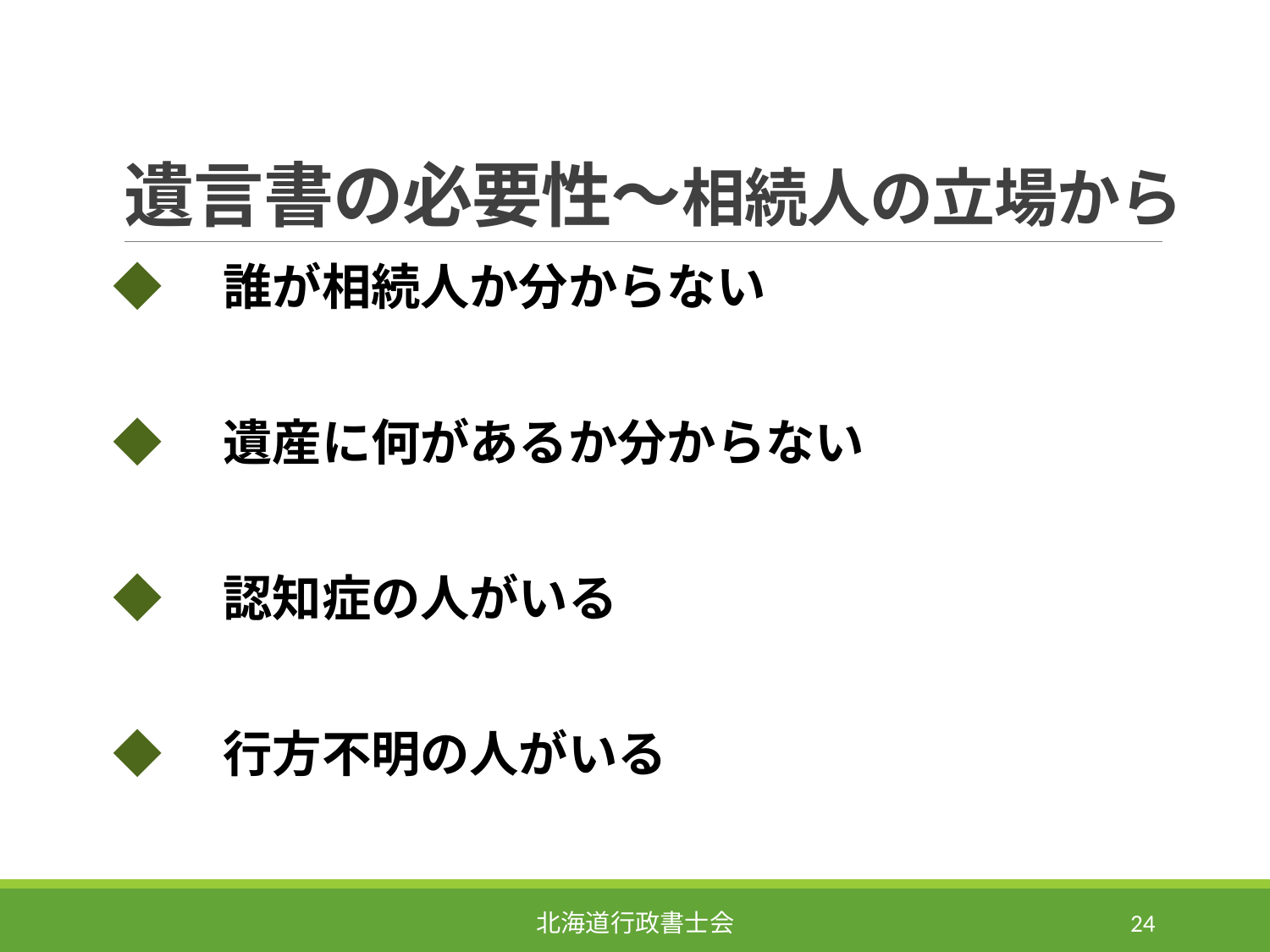

# 遺言書の必要性～相続人の立場から
◆　誰が相続人か分からない

◆　遺産に何があるか分からない

◆　認知症の人がいる

◆　行方不明の人がいる
北海道行政書士会
24